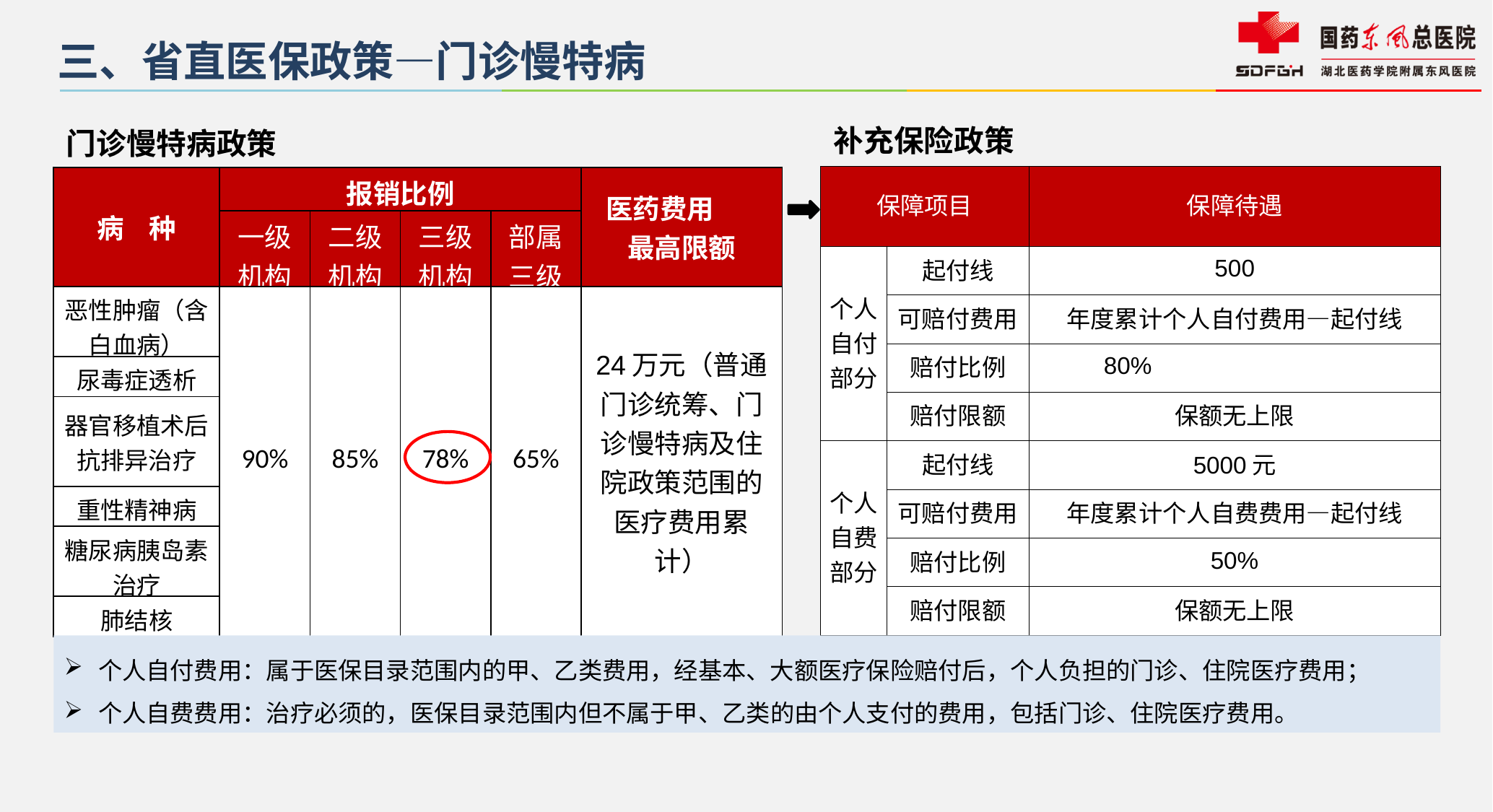

三、省直医保政策—门诊慢特病
补充保险政策
门诊慢特病政策
| 保障项目 |  | 保障待遇 |
| --- | --- | --- |
| 个人自付部分 | 起付线 | 500 |
|  | 可赔付费用 | 年度累计个人自付费用—起付线 |
|  | 赔付比例 | 80% |
|  | 赔付限额 | 保额无上限 |
| 个人自费部分 | 起付线 | 5000元 |
|  | 可赔付费用 | 年度累计个人自费费用—起付线 |
|  | 赔付比例 | 50% |
|  | 赔付限额 | 保额无上限 |
| 病 种 | 报销比例 |  |  |  | 医药费用 最高限额 |
| --- | --- | --- | --- | --- | --- |
|  | 一级机构 | 二级机构 | 三级机构 | 部属三级 |  |
| 恶性肿瘤（含白血病） | 90% | 85% | 78% | 65% | 24万元（普通门诊统筹、门诊慢特病及住院政策范围的医疗费用累计） |
| 尿毒症透析 |  |  |  |  |  |
| 器官移植术后抗排异治疗 |  |  |  |  |  |
| 重性精神病 |  |  |  |  |  |
| 糖尿病胰岛素治疗 |  |  |  |  |  |
| 肺结核 |  |  |  |  |  |

个人自付费用：属于医保目录范围内的甲、乙类费用，经基本、大额医疗保险赔付后，个人负担的门诊、住院医疗费用；
个人自费费用：治疗必须的，医保目录范围内但不属于甲、乙类的由个人支付的费用，包括门诊、住院医疗费用。